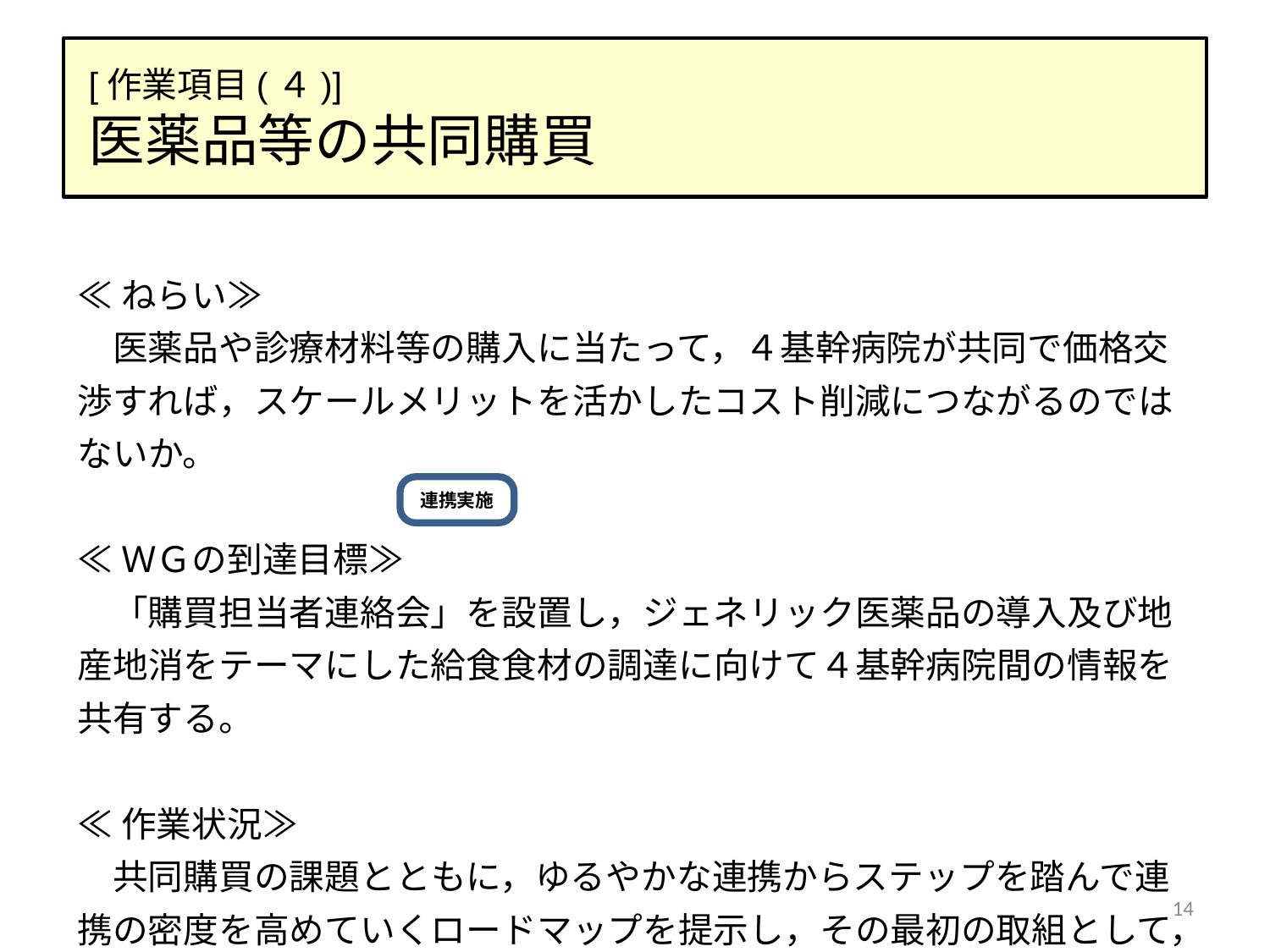

# [作業項目(４)] 医薬品等の共同購買
≪ねらい≫
　医薬品や診療材料等の購入に当たって，４基幹病院が共同で価格交渉すれば，スケールメリットを活かしたコスト削減につながるのではないか。

≪ＷＧの到達目標≫
　「購買担当者連絡会」を設置し，ジェネリック医薬品の導入及び地産地消をテーマにした給食食材の調達に向けて４基幹病院間の情報を共有する。

≪作業状況≫
　共同購買の課題とともに，ゆるやかな連携からステップを踏んで連携の密度を高めていくロードマップを提示し，その最初の取組として，「購買担当者連絡会」を設置し，第１回を開催した。　⇒　継続検討
連携実施
14